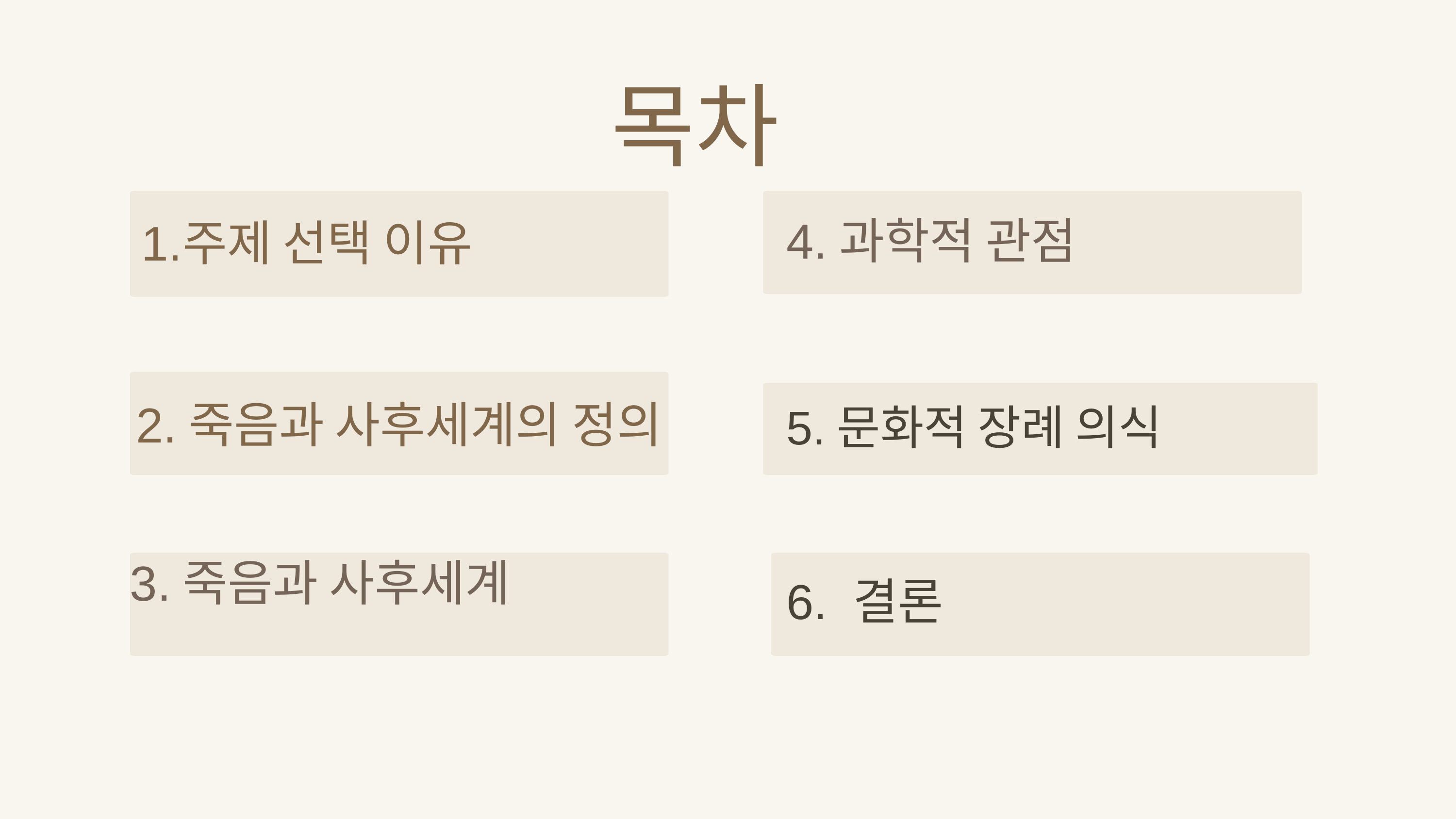

목차

주제 선택 이유
4.과학적 관점

2.죽음과 사후세계의 정의
5.문화적 장례 의식
3.죽음과 사후세계

6. 결론